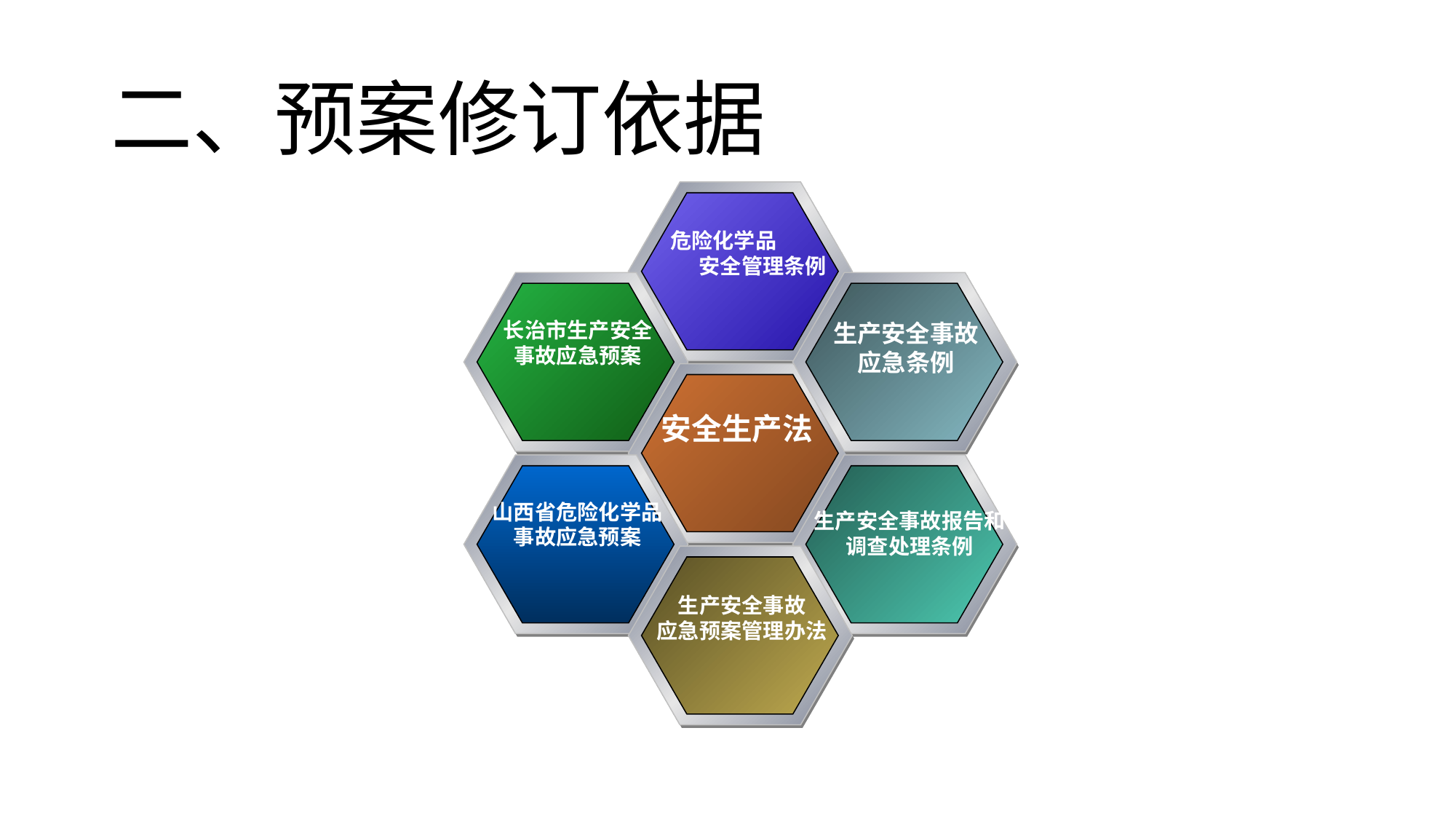

# 二、预案修订依据

危险化学品
        安全管理条例

长治市生产安全
事故应急预案

生产安全事故
应急条例

安全生产法

山西省危险化学品
事故应急预案

生产安全事故报告和
调查处理条例

生产安全事故
应急预案管理办法